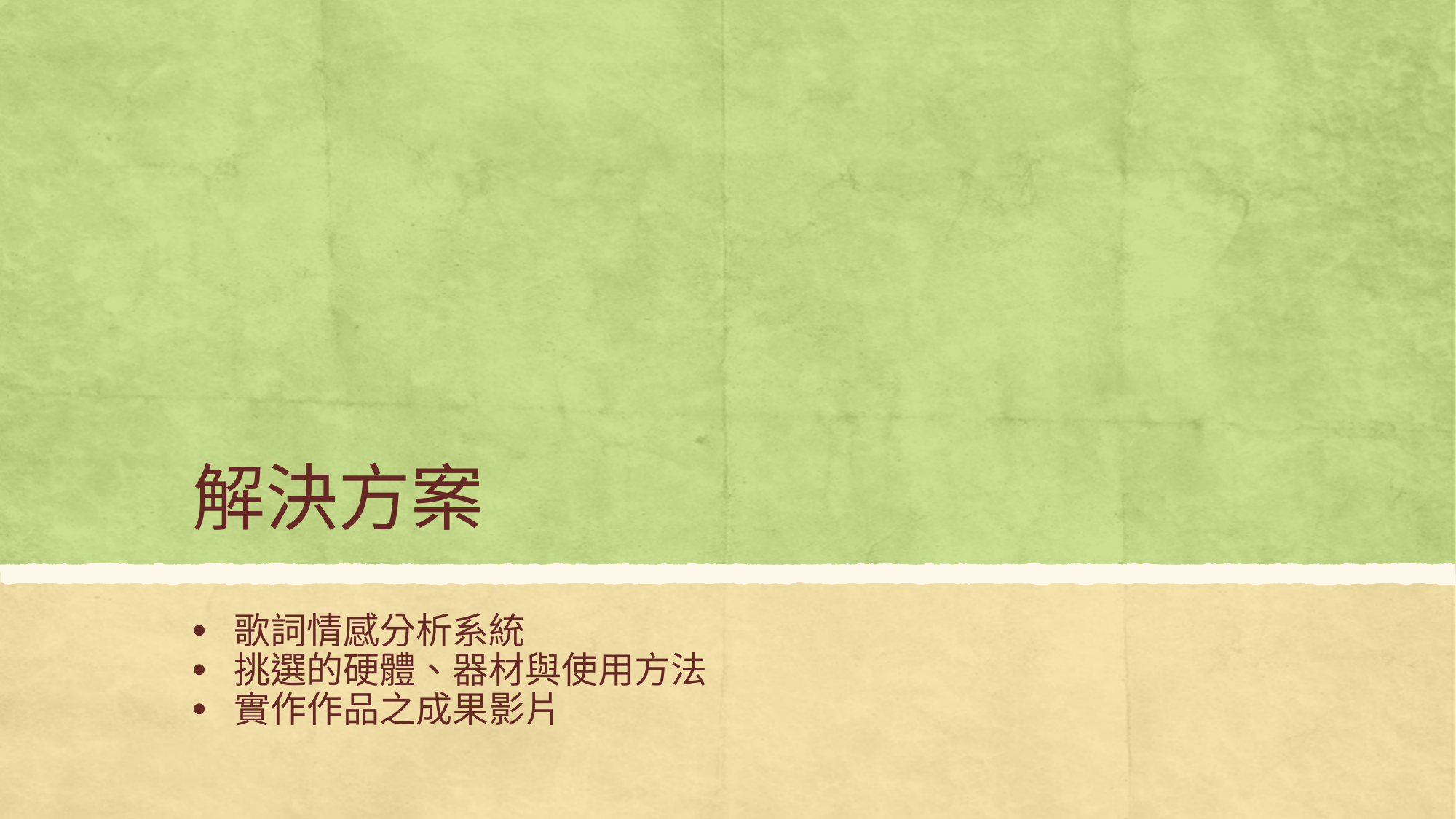

# 解決方案
歌詞情感分析系統
挑選的硬體、器材與使用方法
實作作品之成果影片